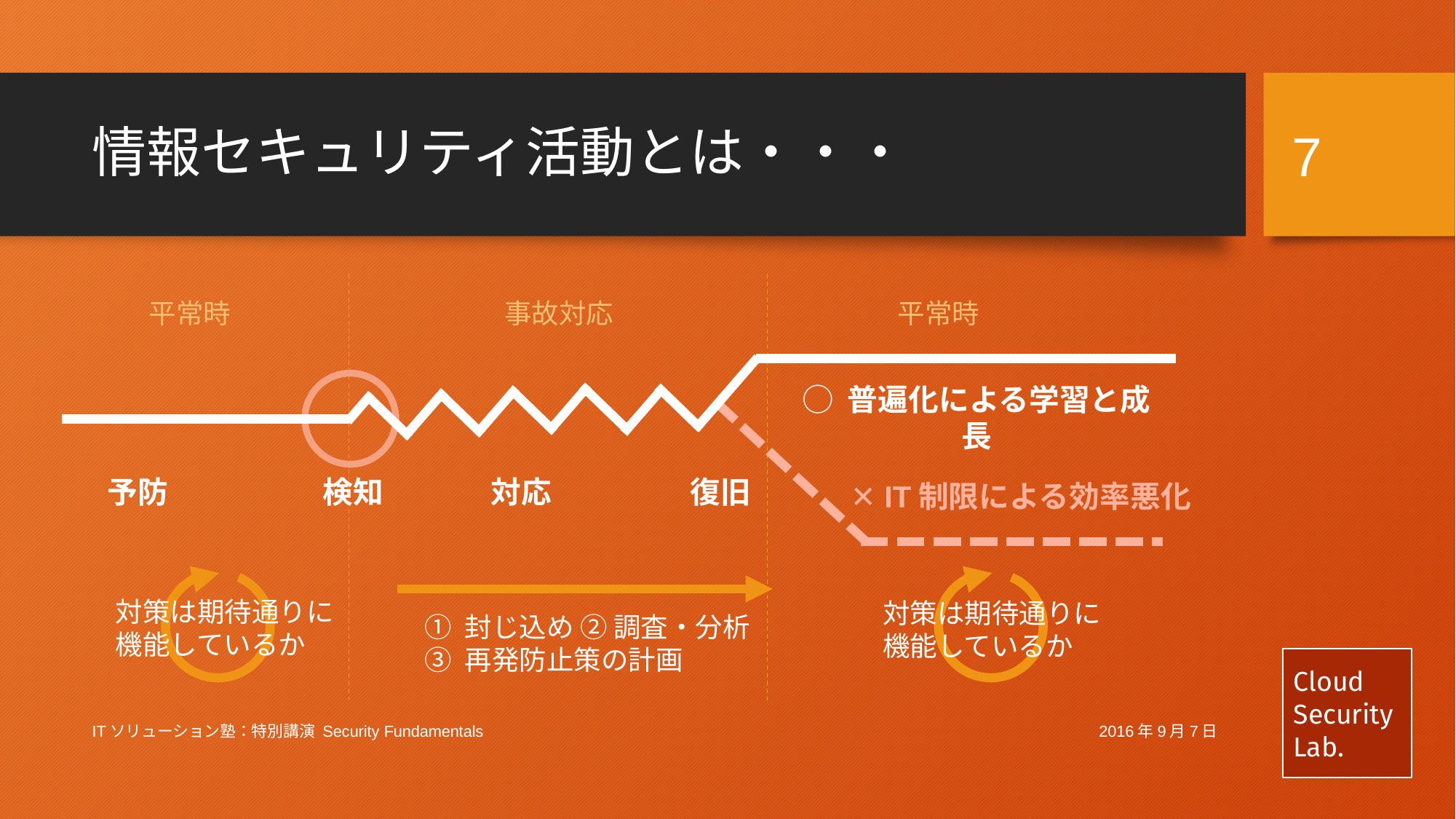

7
# 情報セキュリティ活動とは・・・
平常時
事故対応
平常時

◯ 普遍化による学習と成長
予防
検知
対応
復旧
✕ IT制限による効率悪化

対策は期待通りに
機能しているか
対策は期待通りに
機能しているか
① 封じ込め ② 調査・分析
③ 再発防止策の計画
2016年9月7日
ITソリューション塾：特別講演 Security Fundamentals